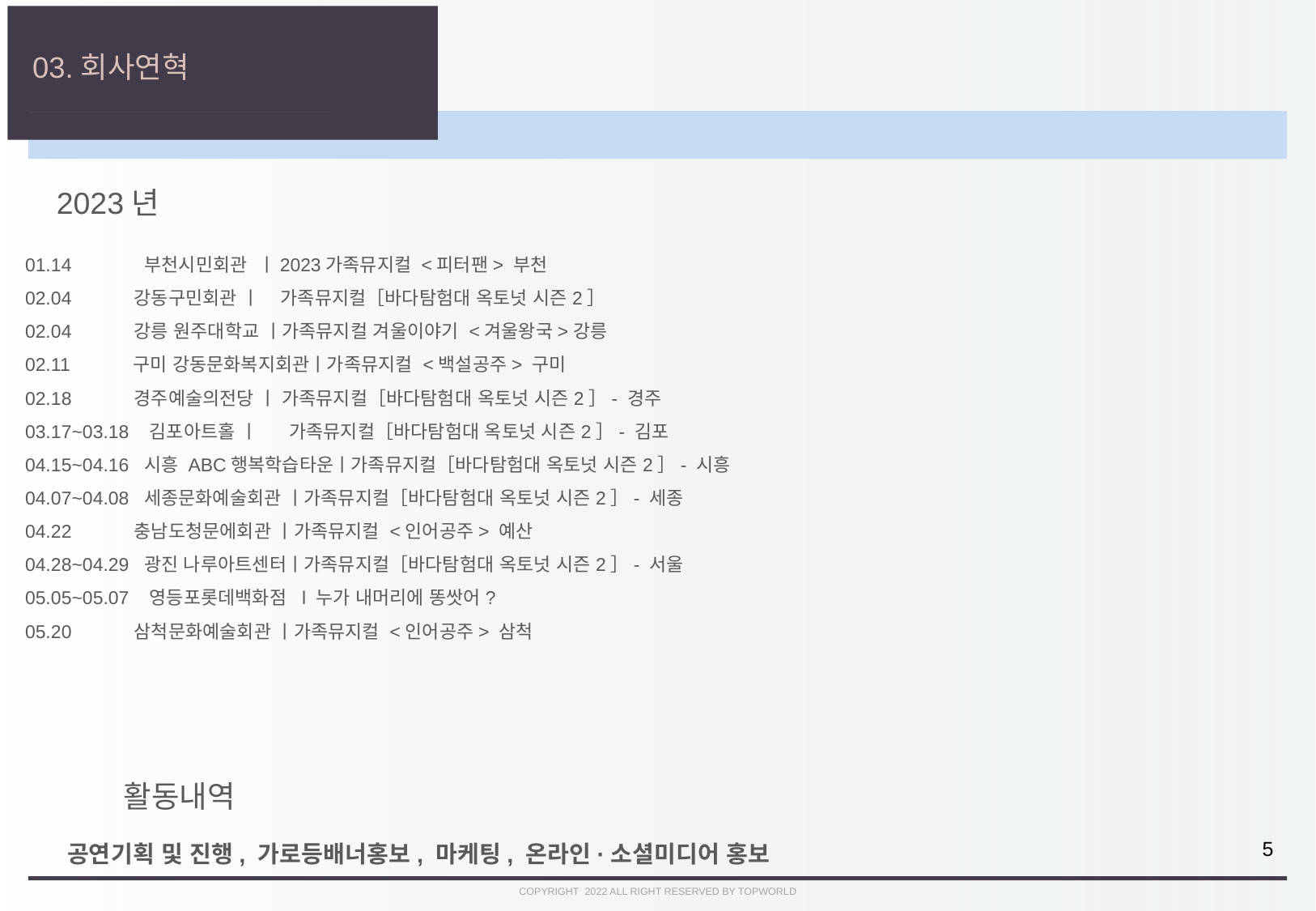

03.회사연혁

2023년
01.14             부천시민회관  ㅣ2023가족뮤지컬 <피터팬> 부천
02.04           강동구민회관 ㅣ    가족뮤지컬［바다탐험대 옥토넛 시즌2］
02.04           강릉 원주대학교 ㅣ가족뮤지컬 겨울이야기 <겨울왕국>강릉
02.11           구미 강동문화복지회관ㅣ가족뮤지컬 <백설공주> 구미
02.18           경주예술의전당 ㅣ 가족뮤지컬［바다탐험대 옥토넛 시즌2］- 경주
03.17~03.18   김포아트홀 ㅣ      가족뮤지컬［바다탐험대 옥토넛 시즌2］- 김포
04.15~04.16  시흥 ABC행복학습타운ㅣ가족뮤지컬［바다탐험대 옥토넛 시즌2］- 시흥
04.07~04.08  세종문화예술회관 ㅣ가족뮤지컬［바다탐험대 옥토넛 시즌2］- 세종
04.22           충남도청문에회관 ㅣ가족뮤지컬 <인어공주> 예산
04.28~04.29  광진 나루아트센터ㅣ가족뮤지컬［바다탐험대 옥토넛 시즌2］- 서울
05.05~05.07   영등포롯데백화점  l 누가 내머리에 똥쌋어?
05.20           삼척문화예술회관 ㅣ가족뮤지컬 <인어공주> 삼척

활동내역
공연기획 및 진행, 가로등배너홍보, 마케팅, 온라인·소셜미디어 홍보
5

COPYRIGHT  2022 ALL RIGHT RESERVED BY TOPWORLD